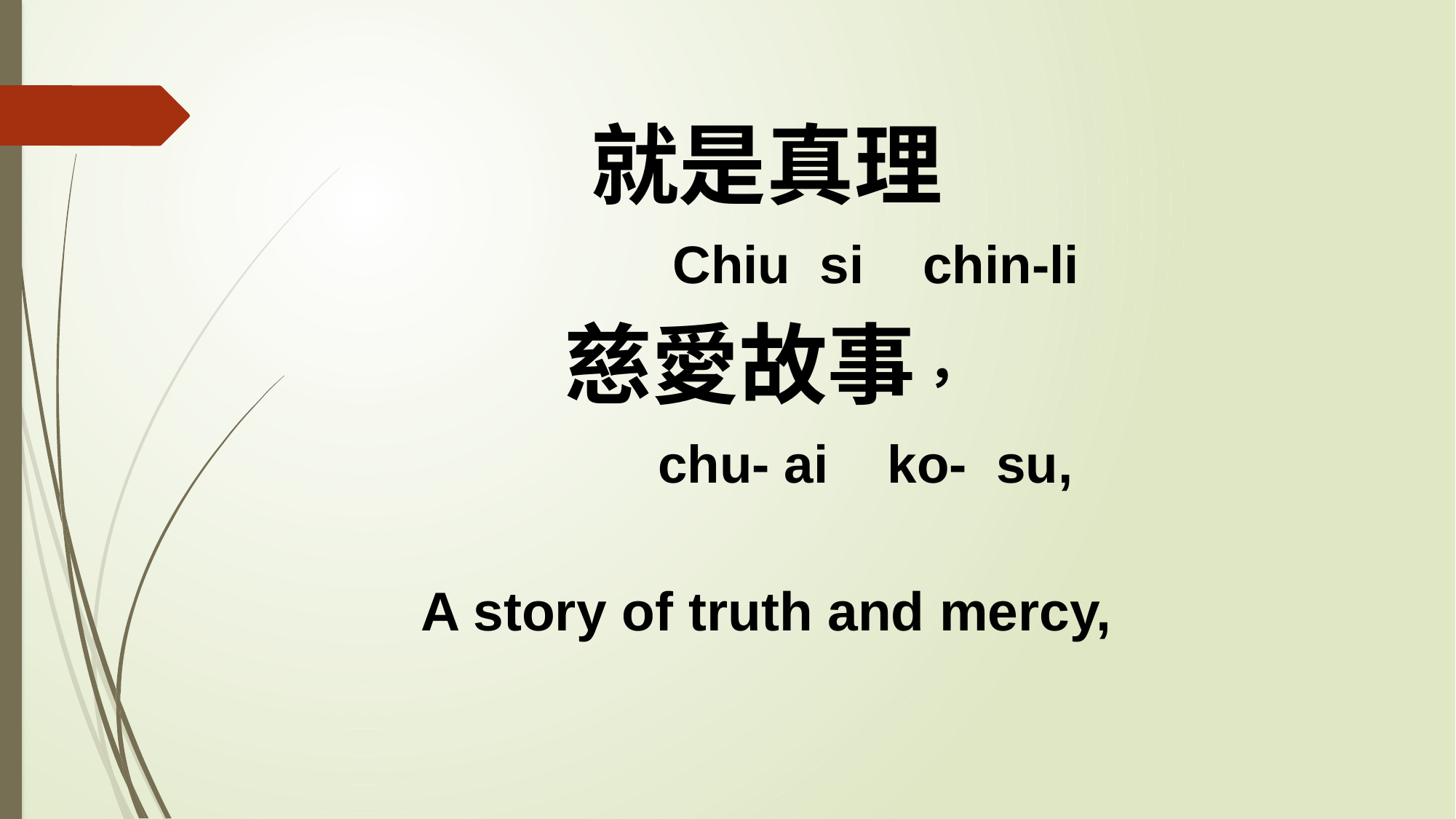

就是真理
                             Chiu  si    chin-li
慈愛故事，
                            chu- ai    ko-  su,

A story of truth and mercy,